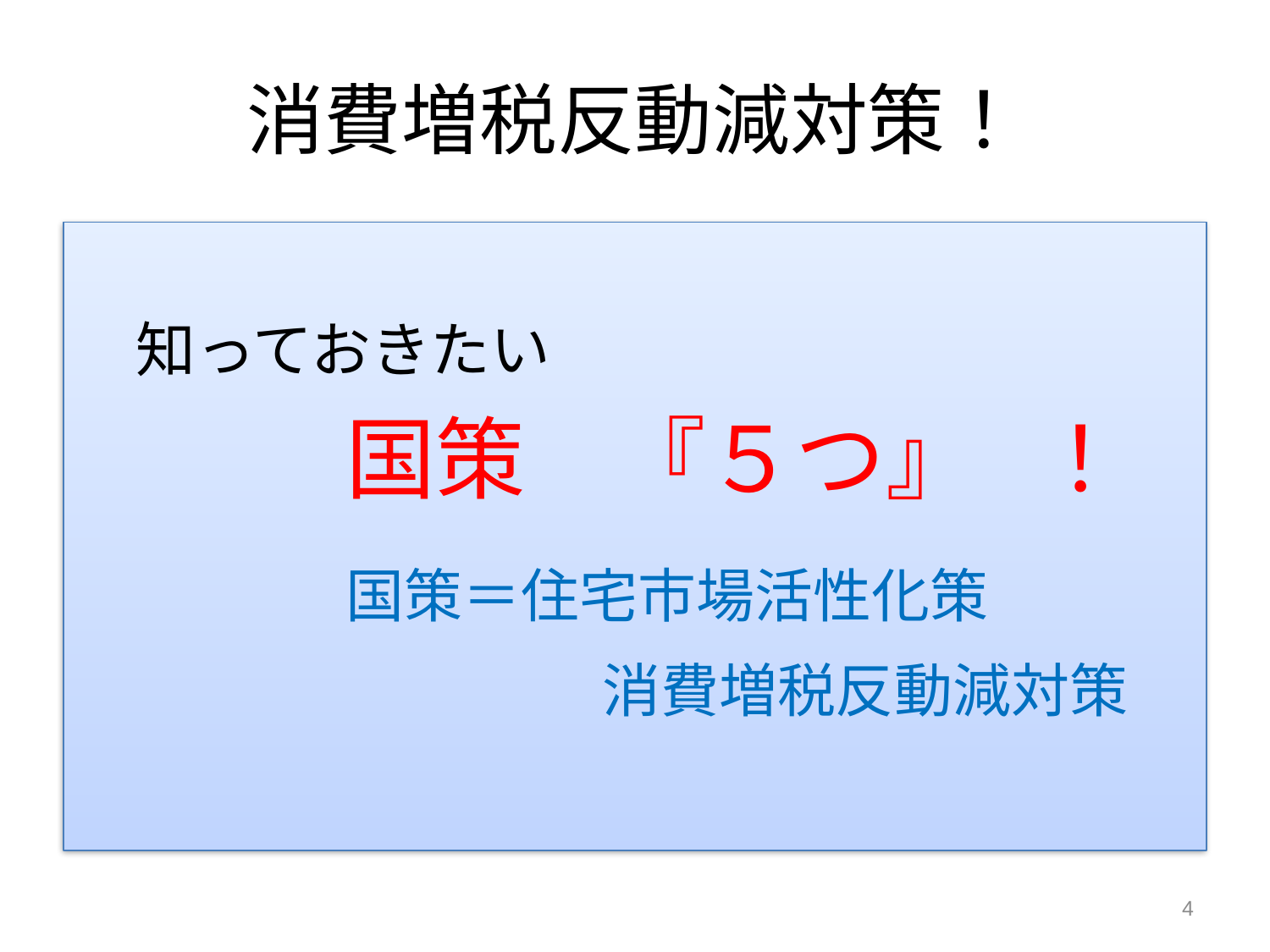

# 消費増税反動減対策！

　知っておきたい
　　　国策　『５つ』　！
　　　国策＝住宅市場活性化策
　　　　　　　　　消費増税反動減対策
4